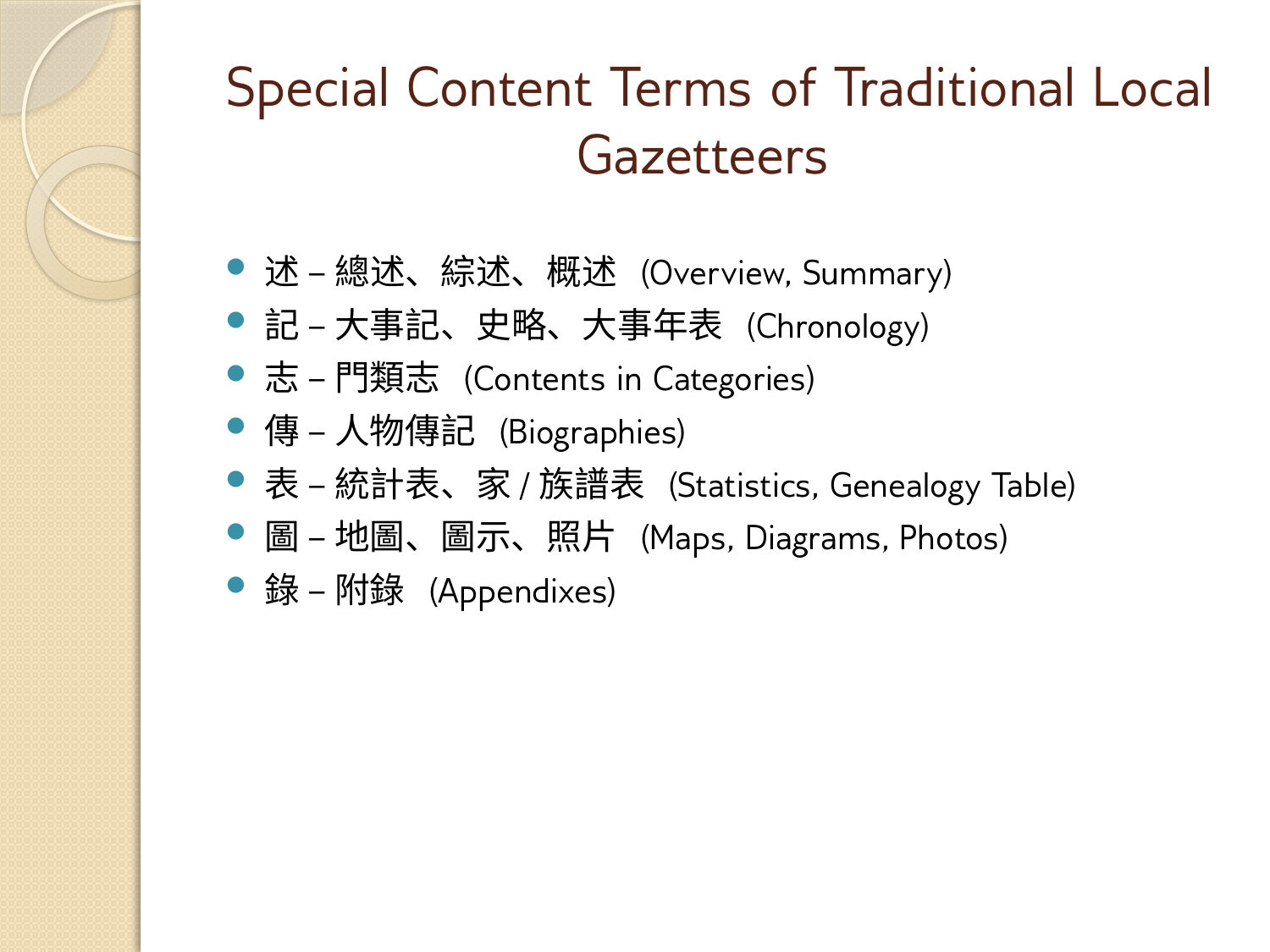

# Special Content Terms of Traditional Local Gazetteers
述 – 總述、綜述、概述  (Overview, Summary)
記 – 大事記、史略、大事年表  (Chronology)
志 – 門類志  (Contents in Categories)
傳 – 人物傳記  (Biographies)
表 – 統計表、家/族譜表  (Statistics, Genealogy Table)
圖 – 地圖、圖示、照片  (Maps, Diagrams, Photos)
錄 – 附錄  (Appendixes)